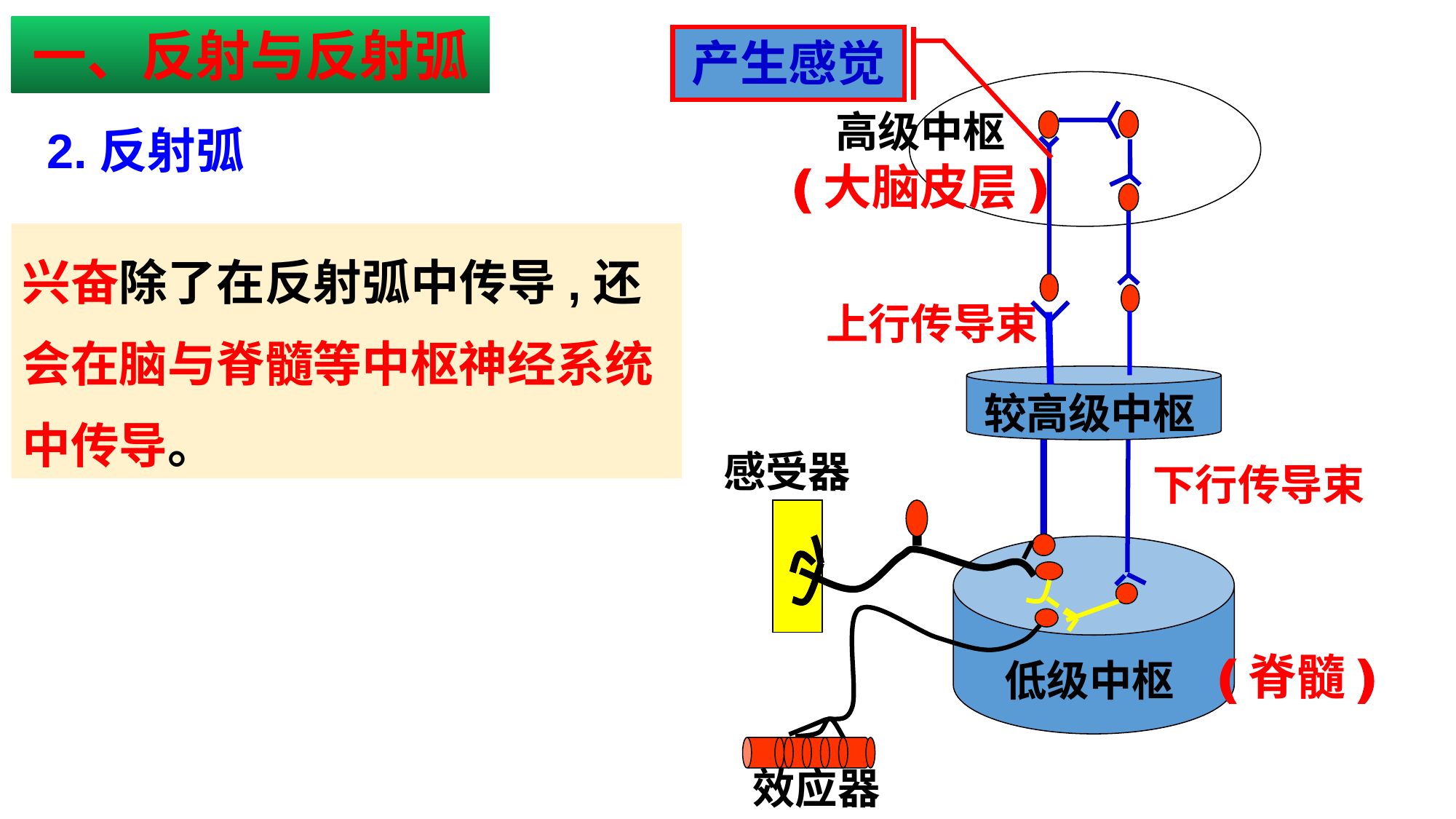

一、反射与反射弧
产生感觉

高级中枢

2.反射弧

(大脑皮层)
兴奋除了在反射弧中传导,还会在脑与脊髓等中枢神经系统中传导。

上行传导束

较高级中枢

感受器
下行传导束

(脊髓)
低级中枢
效应器